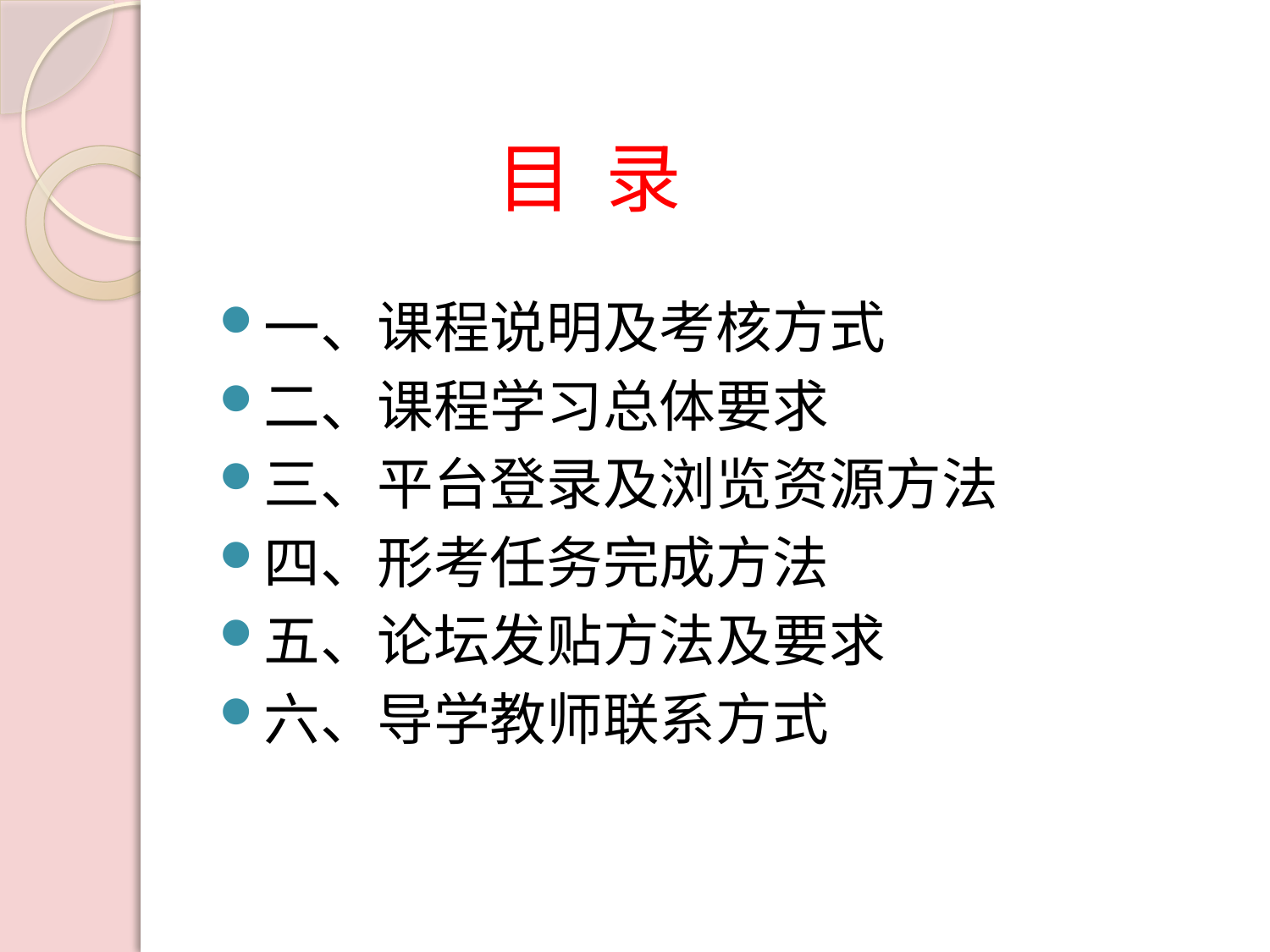

# 目  录
一、课程说明及考核方式
二、课程学习总体要求
三、平台登录及浏览资源方法
四、形考任务完成方法
五、论坛发贴方法及要求
六、导学教师联系方式